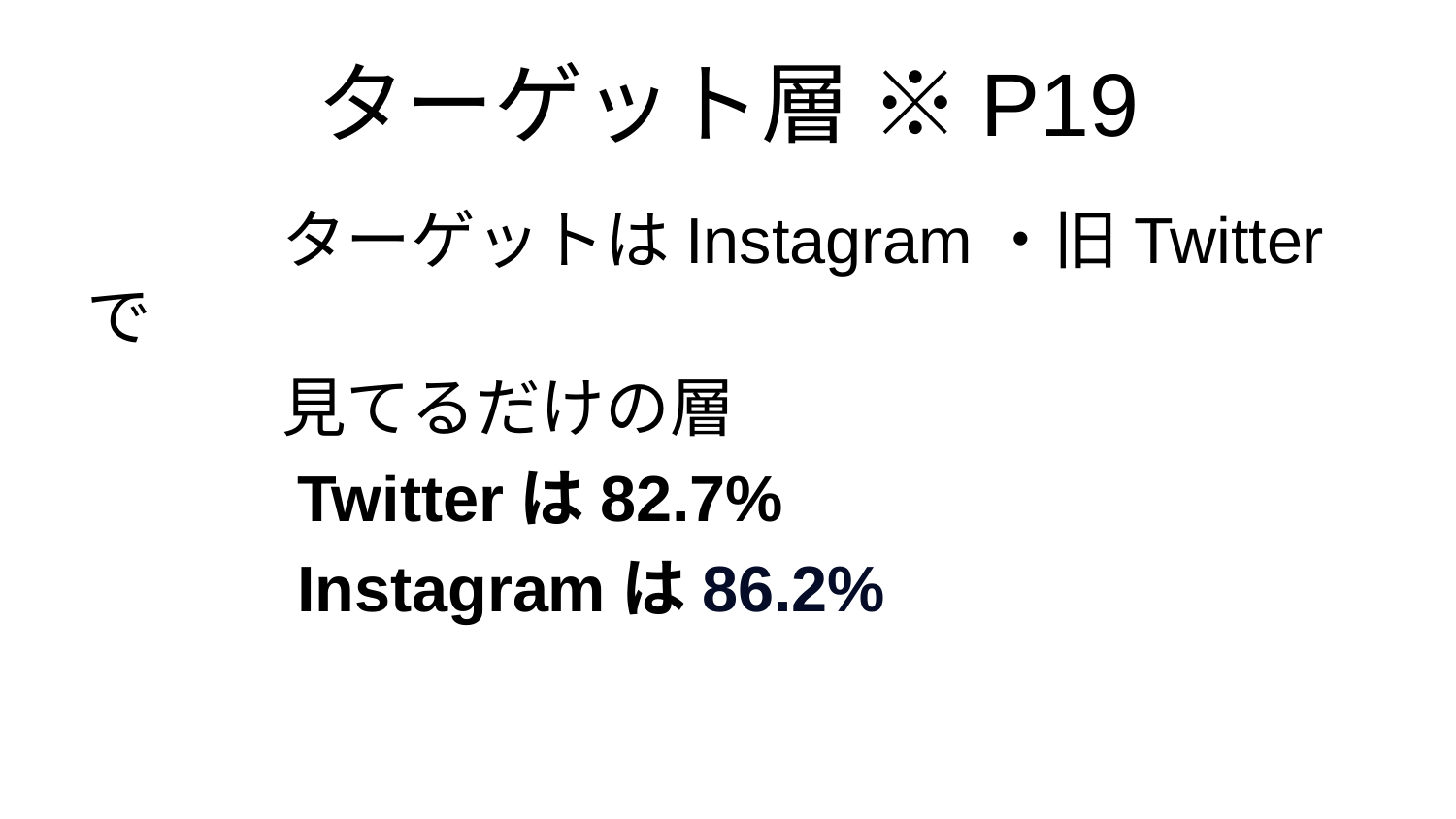

# ターゲット層 ※P19
　　　ターゲットはInstagram・旧Twitterで
　　　見てるだけの層
　　　Twitterは82.7%
　　　Instagramは86.2%